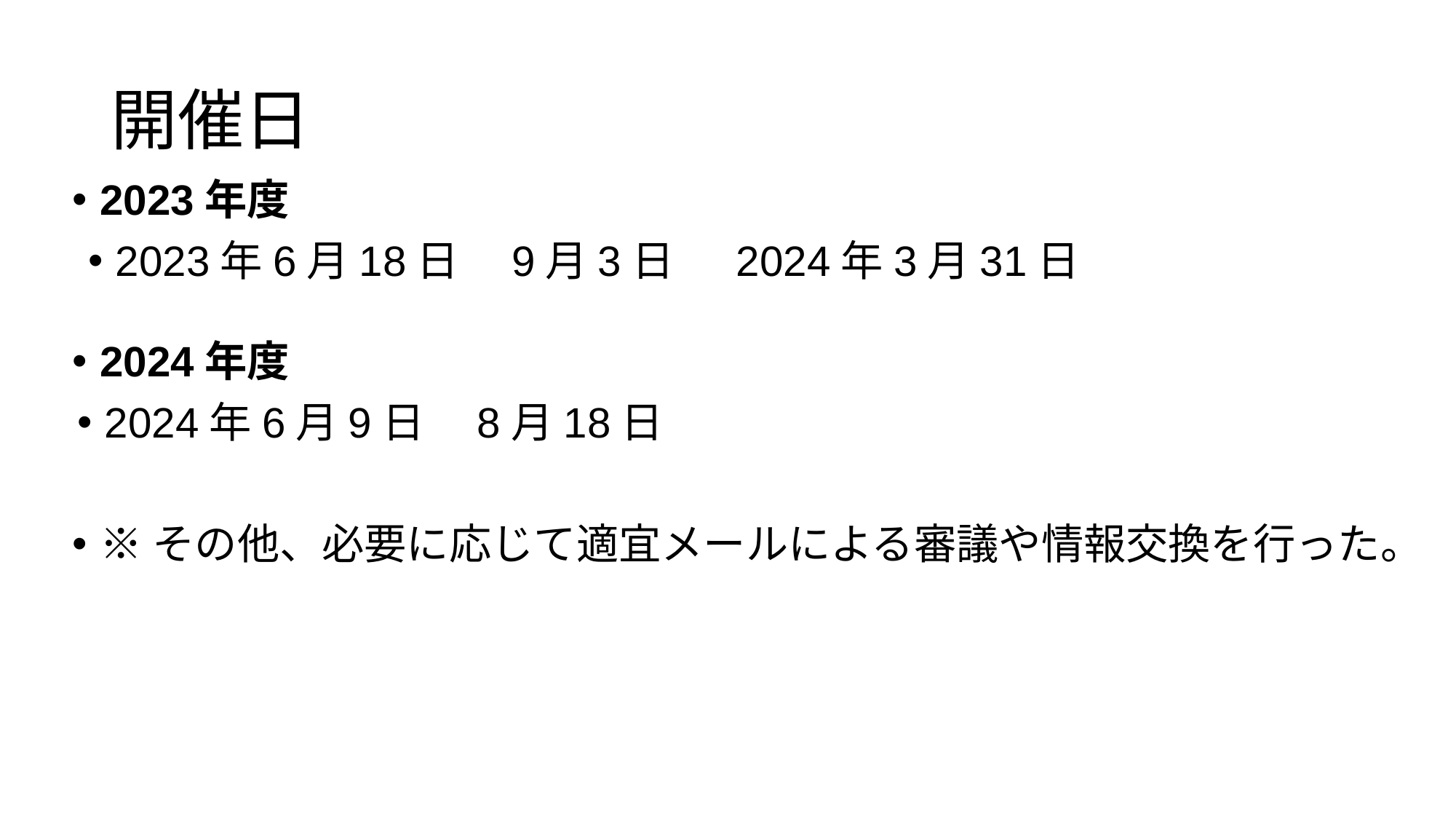

# 開催日
2023年度
2023年6月18日　9月3日　 2024年3月31日
2024年度
2024年6月9日　8月18日

※その他、必要に応じて適宜メールによる審議や情報交換を行った。